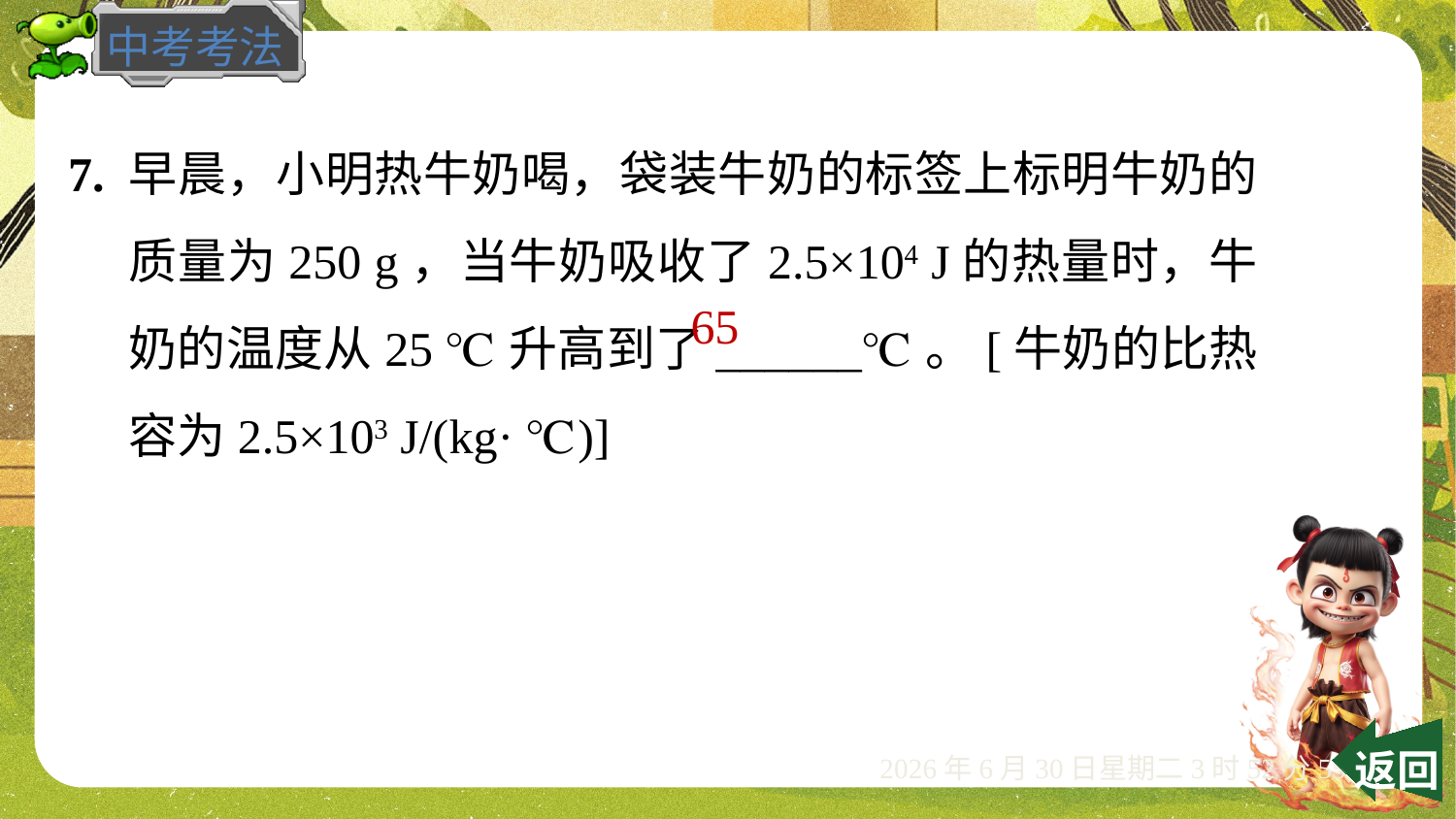

早晨，小明热牛奶喝，袋装牛奶的标签上标明牛奶的质量为250 g，当牛奶吸收了2.5×104 J的热量时，牛奶的温度从25 ℃升高到了______℃。[牛奶的比热容为2.5×103 J/(kg· ℃)]
7.
65
 返回